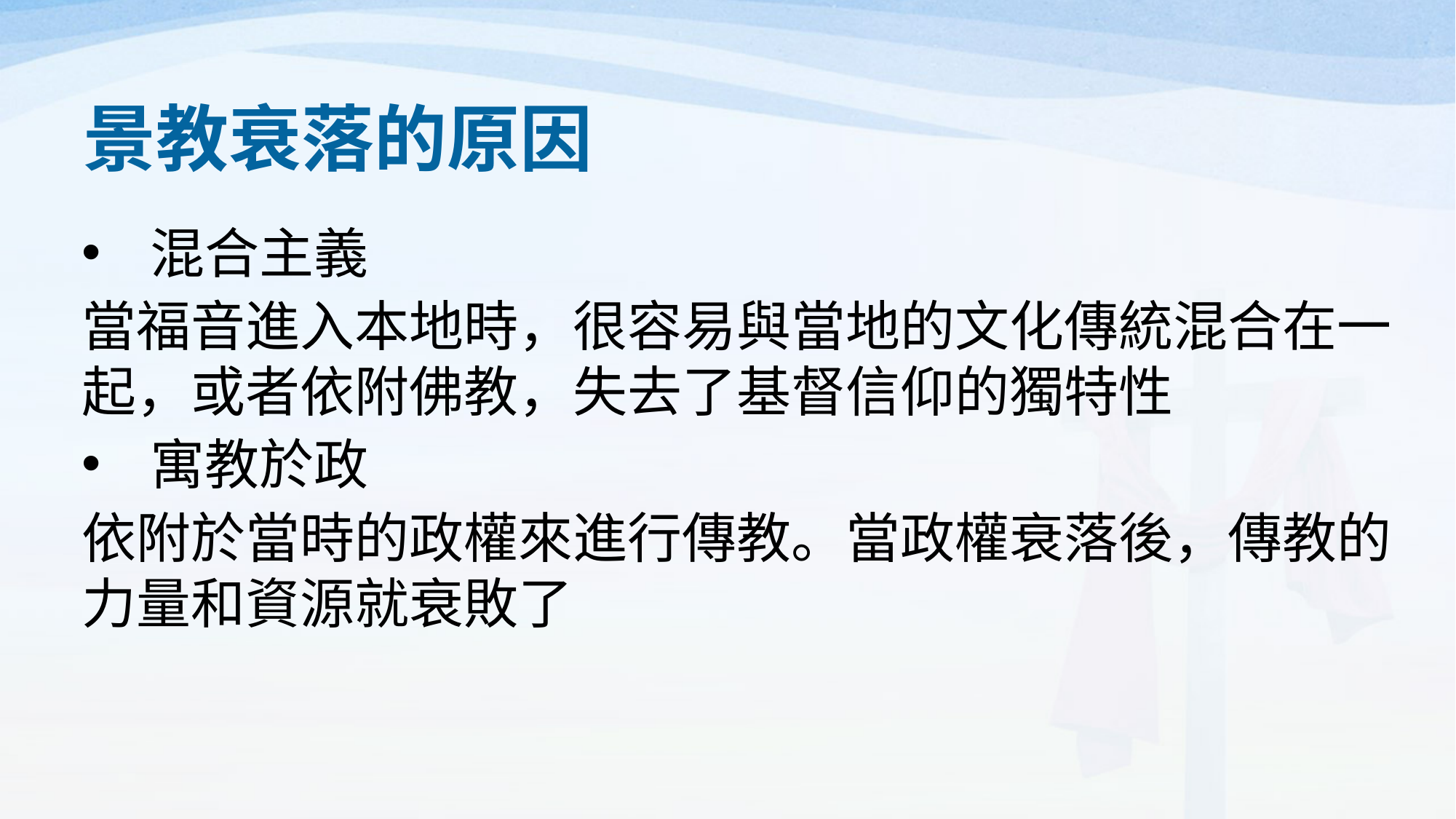

# 景教衰落的原因
混合主義
當福音進入本地時，很容易與當地的文化傳統混合在一起，或者依附佛教，失去了基督信仰的獨特性
寓教於政
依附於當時的政權來進行傳教。當政權衰落後，傳教的力量和資源就衰敗了